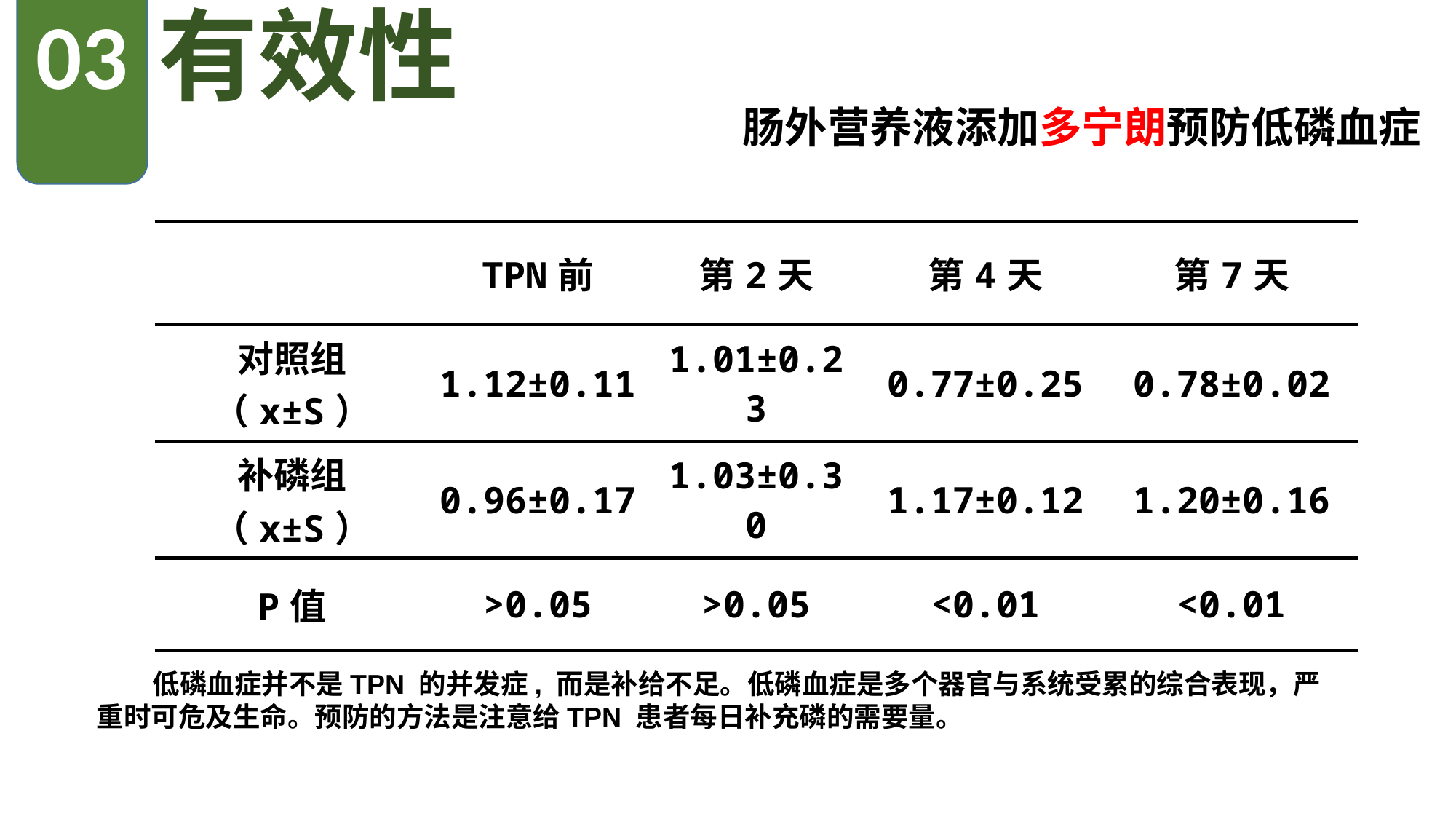

03
有效性
肠外营养液添加多宁朗预防低磷血症
|  | TPN前 | 第2天 | 第4天 | 第7天 |
| --- | --- | --- | --- | --- |
| 对照组（x±S） | 1.12±0.11 | 1.01±0.23 | 0.77±0.25 | 0.78±0.02 |
| 补磷组（x±S） | 0.96±0.17 | 1.03±0.30 | 1.17±0.12 | 1.20±0.16 |
| P值 | >0.05 | >0.05 | <0.01 | <0.01 |
        低磷血症并不是TPN 的并发症, 而是补给不足。低磷血症是多个器官与系统受累的综合表现，严重时可危及生命。预防的方法是注意给TPN 患者每日补充磷的需要量。